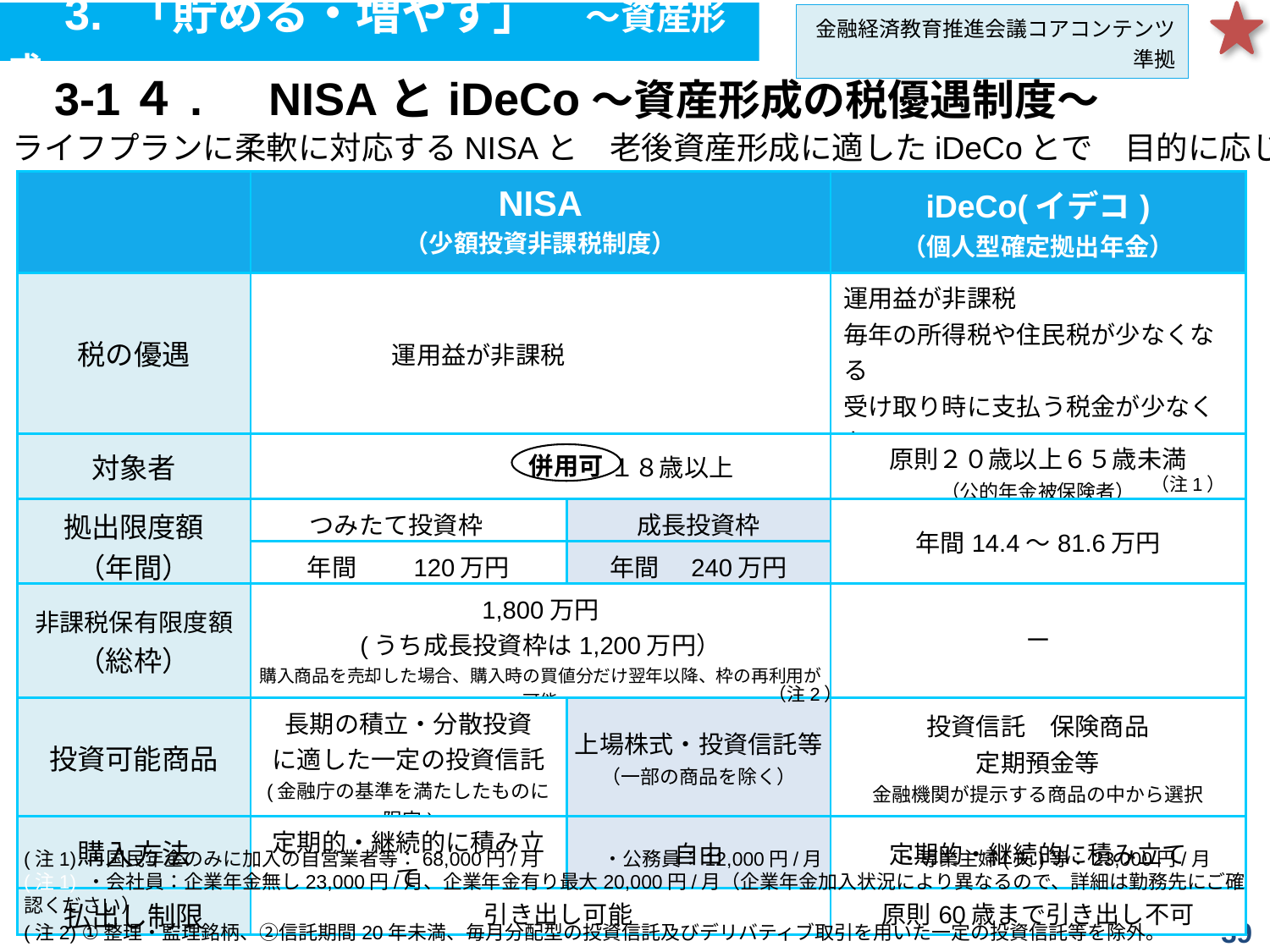

3. 「貯める・増やす」　～資産形成

金融経済教育推進会議コアコンテンツ準拠
| 3-1４. | NISAとiDeCo～資産形成の税優遇制度～ |
| --- | --- |
ライフプランに柔軟に対応するNISAと　老後資産形成に適したiDeCoとで　目的に応じた使い分けを
|  | NISA （少額投資非課税制度） |  | iDeCo(イデコ) （個人型確定拠出年金） |
| --- | --- | --- | --- |
| 税の優遇 | 運用益が非課税 |  | 運用益が非課税 毎年の所得税や住民税が少なくなる 受け取り時に支払う税金が少なくなる |
| 対象者 | １８歳以上 |  | 原則２０歳以上６５歳未満 （公的年金被保険者） |
| 拠出限度額 （年間） | つみたて投資枠 | 成長投資枠 | 年間14.4～81.6万円 |
|  | 年間　　120万円 | 年間　240万円 |  |
| 非課税保有限度額 （総枠） | 1,800万円 (うち成長投資枠は1,200万円） 購入商品を売却した場合、購入時の買値分だけ翌年以降、枠の再利用が可能 |  | ― |
| 投資可能商品 | 長期の積立・分散投資 に適した一定の投資信託 (金融庁の基準を満たしたものに限定) | 上場株式・投資信託等 （一部の商品を除く） | 投資信託　保険商品 定期預金等 金融機関が提示する商品の中から選択 |
| 購入方法 | 定期的・継続的に積み立て | 自由 | 定期的・継続的に積み立て |
| 払出し制限 | 引き出し可能 |  | 原則60歳まで引き出し不可 |
併用可
（注1）
（注2）
(注1) ・国民年金のみに加入の自営業者等：68,000円/月　　　 ・公務員：12,000円/月　　　　・専業主婦(夫)等：23,000円/月
(注1) ・会社員：企業年金無し23,000円/月、企業年金有り最大20,000円/月（企業年金加入状況により異なるので、詳細は勤務先にご確認ください）
(注2) ①整理・監理銘柄、②信託期間20年未満、毎月分配型の投資信託及びデリバティブ取引を用いた一定の投資信託等を除外。